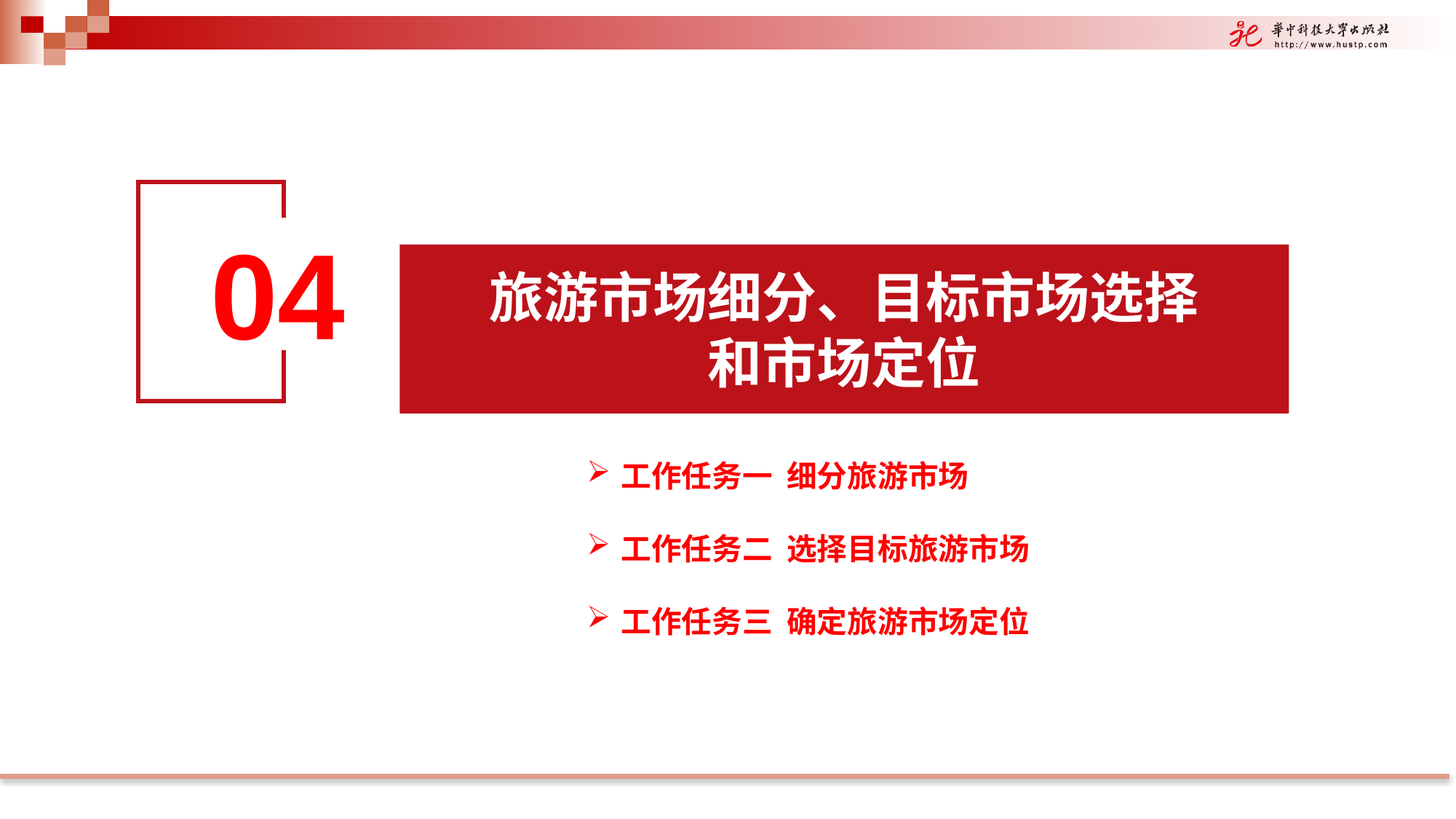

04

旅游市场细分、目标市场选择和市场定位

工作任务一  细分旅游市场
工作任务二  选择目标旅游市场
工作任务三  确定旅游市场定位